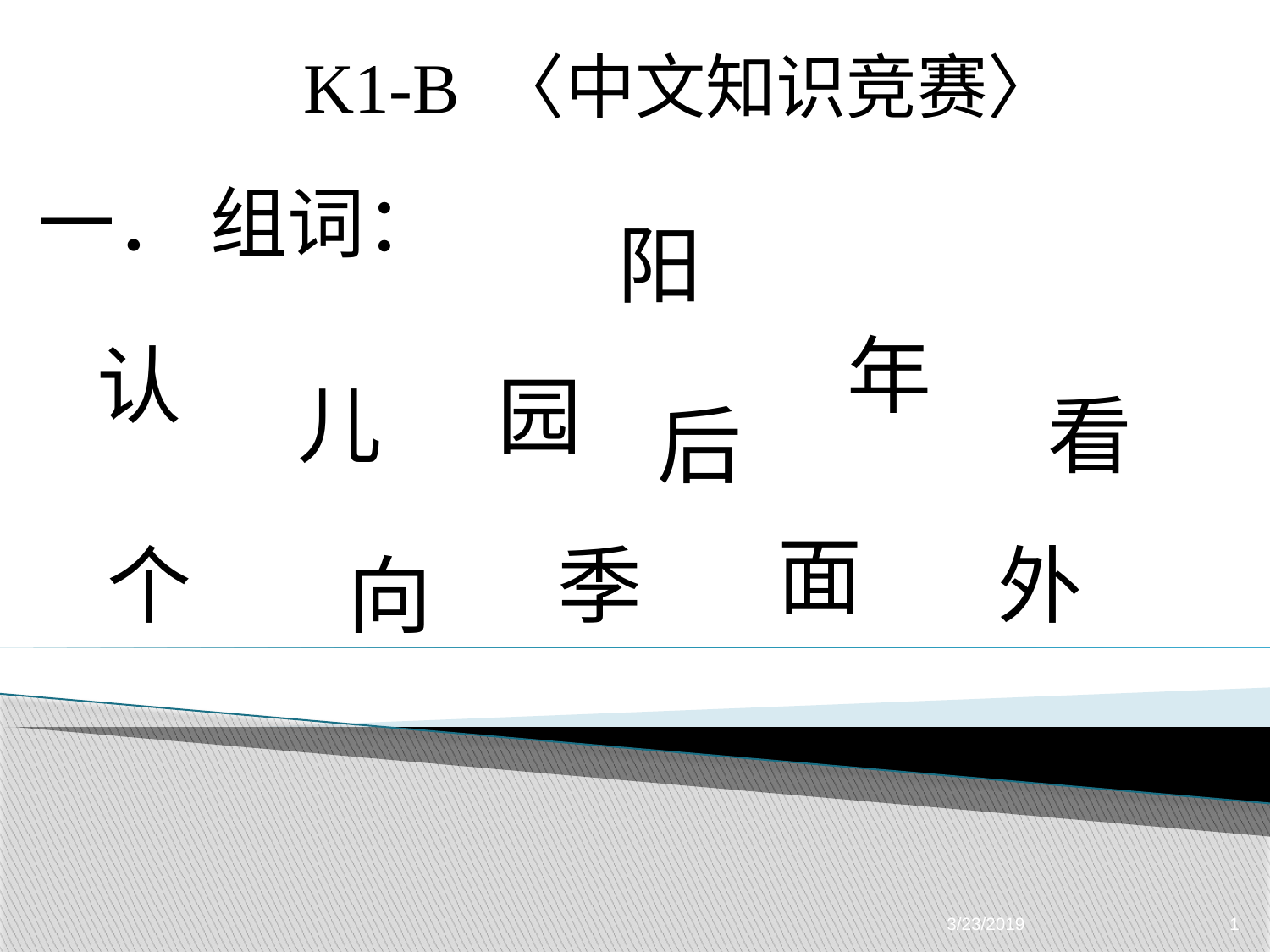

K1-B 〈中文知识竞赛〉
一． 组词：
阳
年
认
园
儿
看
后
面
个
季
外
向
3/23/2019
1